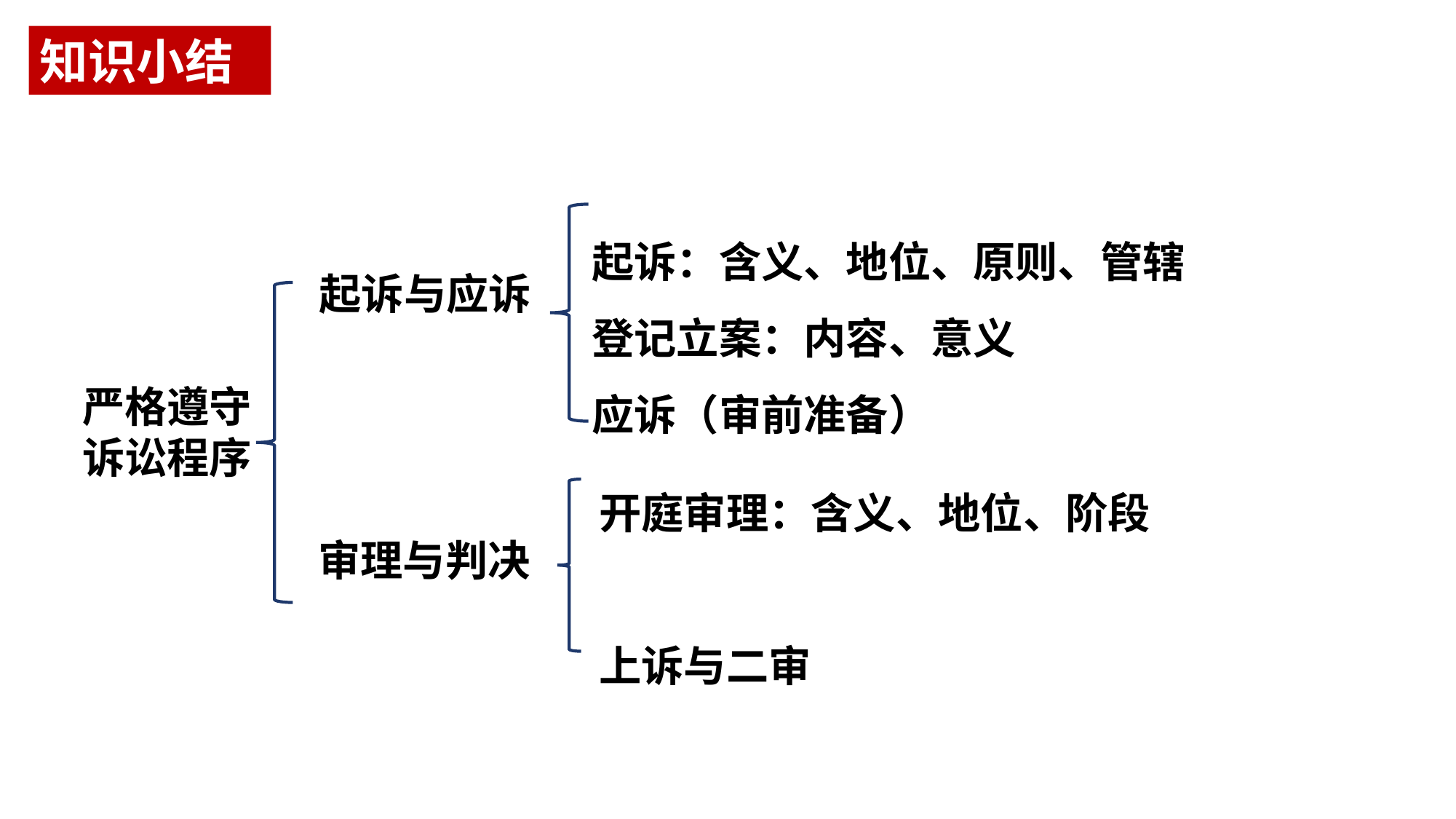

知识小结

起诉：含义、地位、原则、管辖
登记立案：内容、意义
应诉（审前准备）
起诉与应诉

严格遵守诉讼程序
审理与判决
开庭审理：含义、地位、阶段

上诉与二审